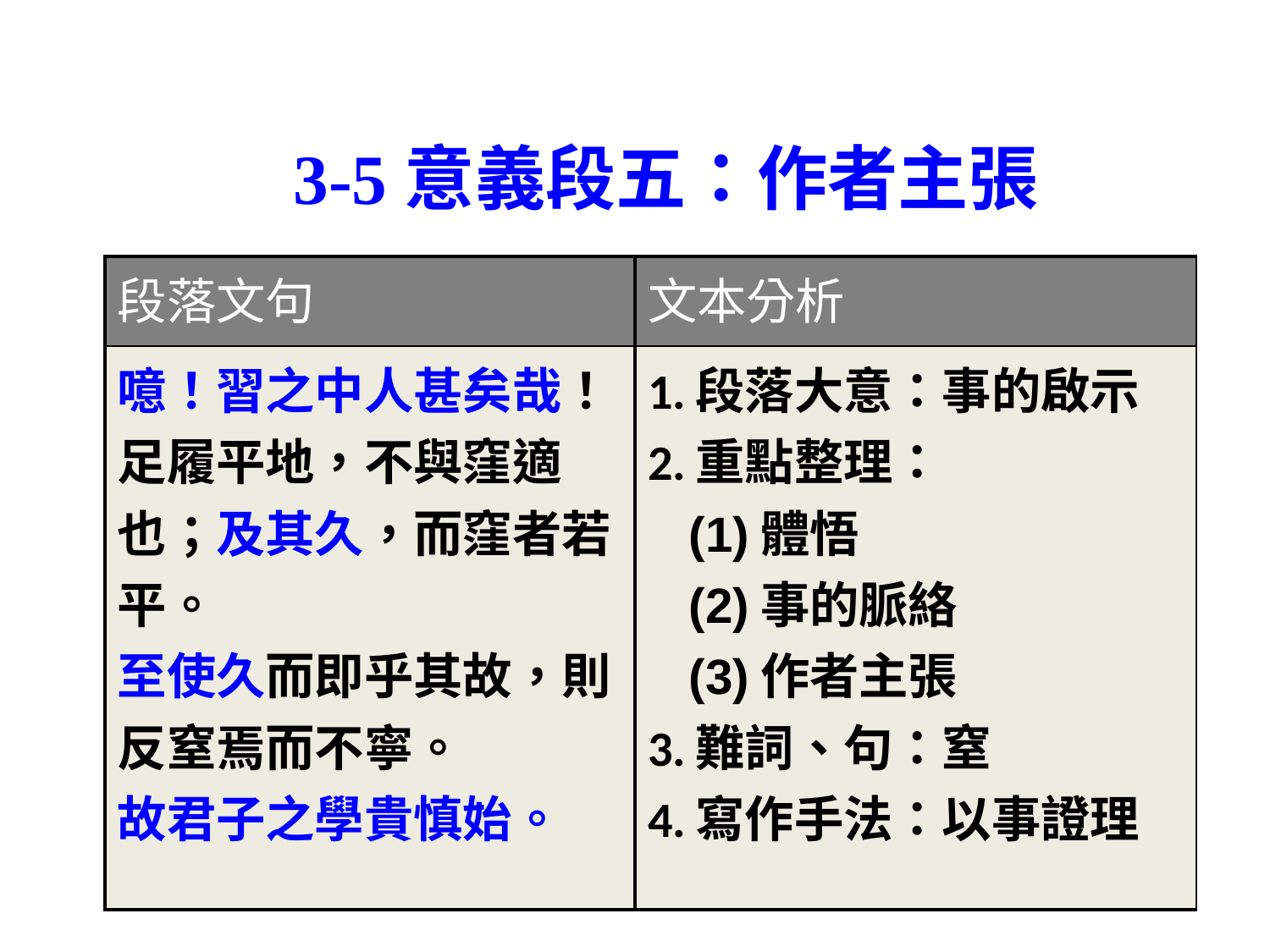

3-5意義段五：作者主張
| 段落文句 | 文本分析 |
| --- | --- |
| 噫！習之中人甚矣哉！ 足履平地，不與窪適也；及其久，而窪者若平。 至使久而即乎其故，則反窒焉而不寧。 故君子之學貴慎始。 | 1.段落大意：事的啟示 2.重點整理： (1)體悟 (2)事的脈絡 (3)作者主張 3.難詞、句：窒 4.寫作手法：以事證理 |